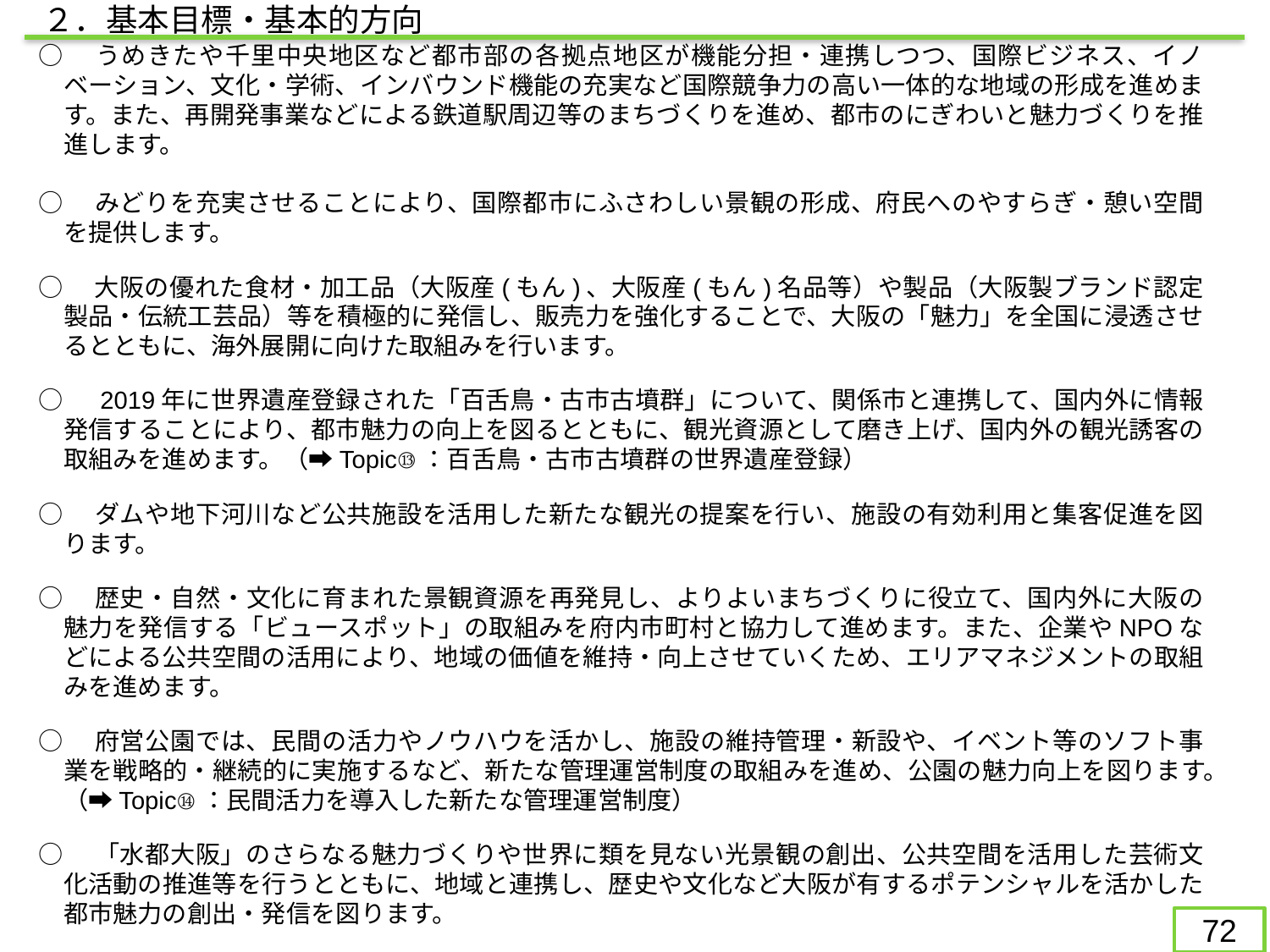

２．基本目標・基本的方向
○　うめきたや千里中央地区など都市部の各拠点地区が機能分担・連携しつつ、国際ビジネス、イノベーション、文化・学術、インバウンド機能の充実など国際競争力の高い一体的な地域の形成を進めます。また、再開発事業などによる鉄道駅周辺等のまちづくりを進め、都市のにぎわいと魅力づくりを推進します。

○　みどりを充実させることにより、国際都市にふさわしい景観の形成、府民へのやすらぎ・憩い空間を提供します。

○　大阪の優れた食材・加工品（大阪産(もん)、大阪産(もん)名品等）や製品（大阪製ブランド認定製品・伝統工芸品）等を積極的に発信し、販売力を強化することで、大阪の「魅力」を全国に浸透させるとともに、海外展開に向けた取組みを行います。

○　2019年に世界遺産登録された「百舌鳥・古市古墳群」について、関係市と連携して、国内外に情報発信することにより、都市魅力の向上を図るとともに、観光資源として磨き上げ、国内外の観光誘客の取組みを進めます。（➡Topic⑬：百舌鳥・古市古墳群の世界遺産登録）

○　ダムや地下河川など公共施設を活用した新たな観光の提案を行い、施設の有効利用と集客促進を図ります。

○　歴史・自然・文化に育まれた景観資源を再発見し、よりよいまちづくりに役立て、国内外に大阪の魅力を発信する「ビュースポット」の取組みを府内市町村と協力して進めます。また、企業やNPOなどによる公共空間の活用により、地域の価値を維持・向上させていくため、エリアマネジメントの取組みを進めます。

○　府営公園では、民間の活力やノウハウを活かし、施設の維持管理・新設や、イベント等のソフト事業を戦略的・継続的に実施するなど、新たな管理運営制度の取組みを進め、公園の魅力向上を図ります。（➡Topic⑭：民間活力を導入した新たな管理運営制度）

○　「水都大阪」のさらなる魅力づくりや世界に類を見ない光景観の創出、公共空間を活用した芸術文化活動の推進等を行うとともに、地域と連携し、歴史や文化など大阪が有するポテンシャルを活かした都市魅力の創出・発信を図ります。

○　みどりや水辺などの豊かな自然環境や、豊富な歴史・文化などの地域資源や潜在力を活かし、広域的なサイクル
　　ルート連携の取組みなど、活力と魅力ある都市空間の創造を進めます。

○　うめきた2期地区及び夢洲におけるスーパーシティの区域指定を獲得し、大胆な規制緩和による未来社会の実現
　　　をめざします。

72